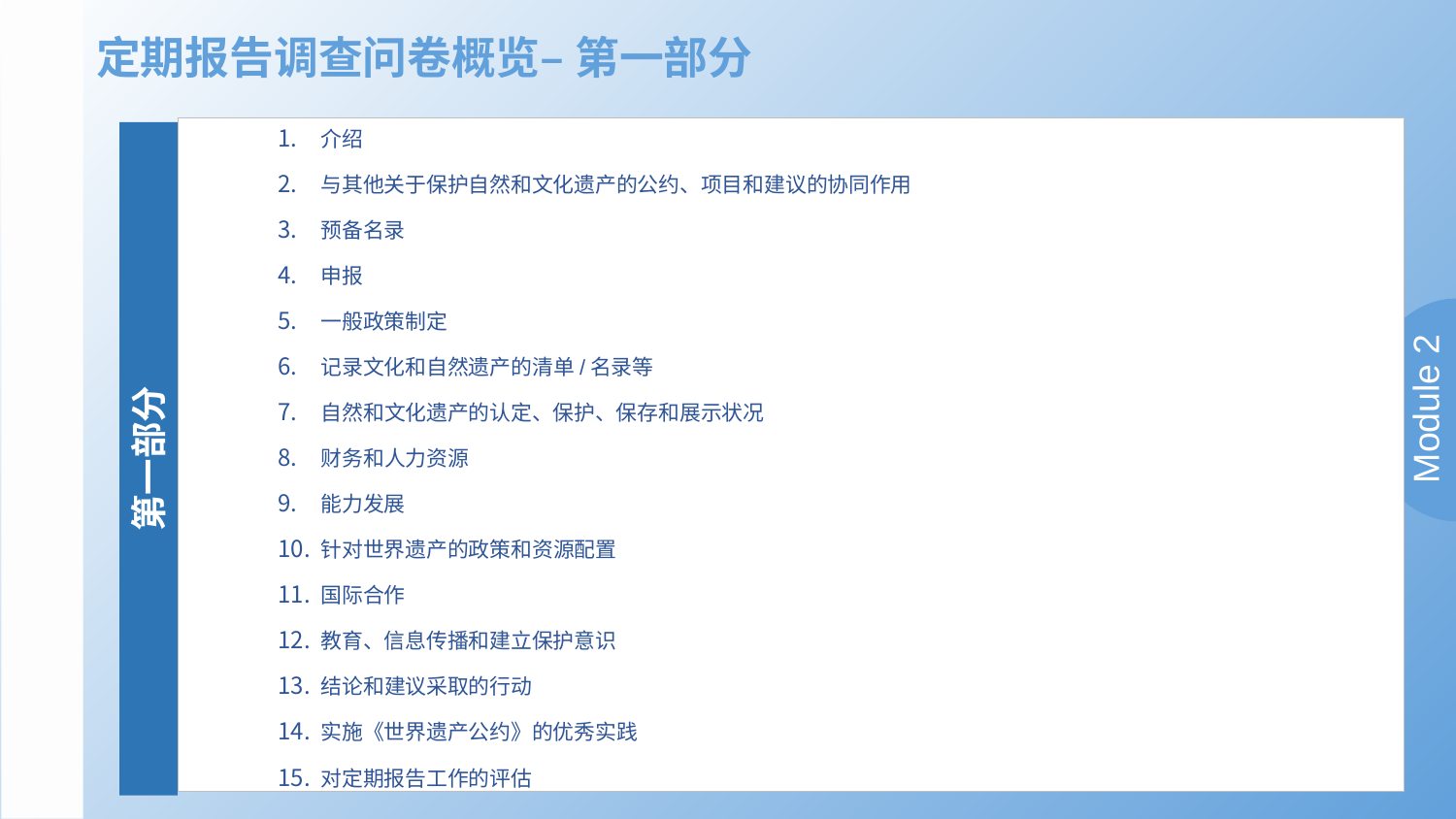

定期报告调查问卷概览– 第一部分
介绍
与其他关于保护自然和文化遗产的公约、项目和建议的协同作用
预备名录
申报
一般政策制定
记录文化和自然遗产的清单/名录等
自然和文化遗产的认定、保护、保存和展示状况
财务和人力资源
能力发展
针对世界遗产的政策和资源配置
国际合作
教育、信息传播和建立保护意识
结论和建议采取的行动
实施《世界遗产公约》的优秀实践
对定期报告工作的评估
第一部分